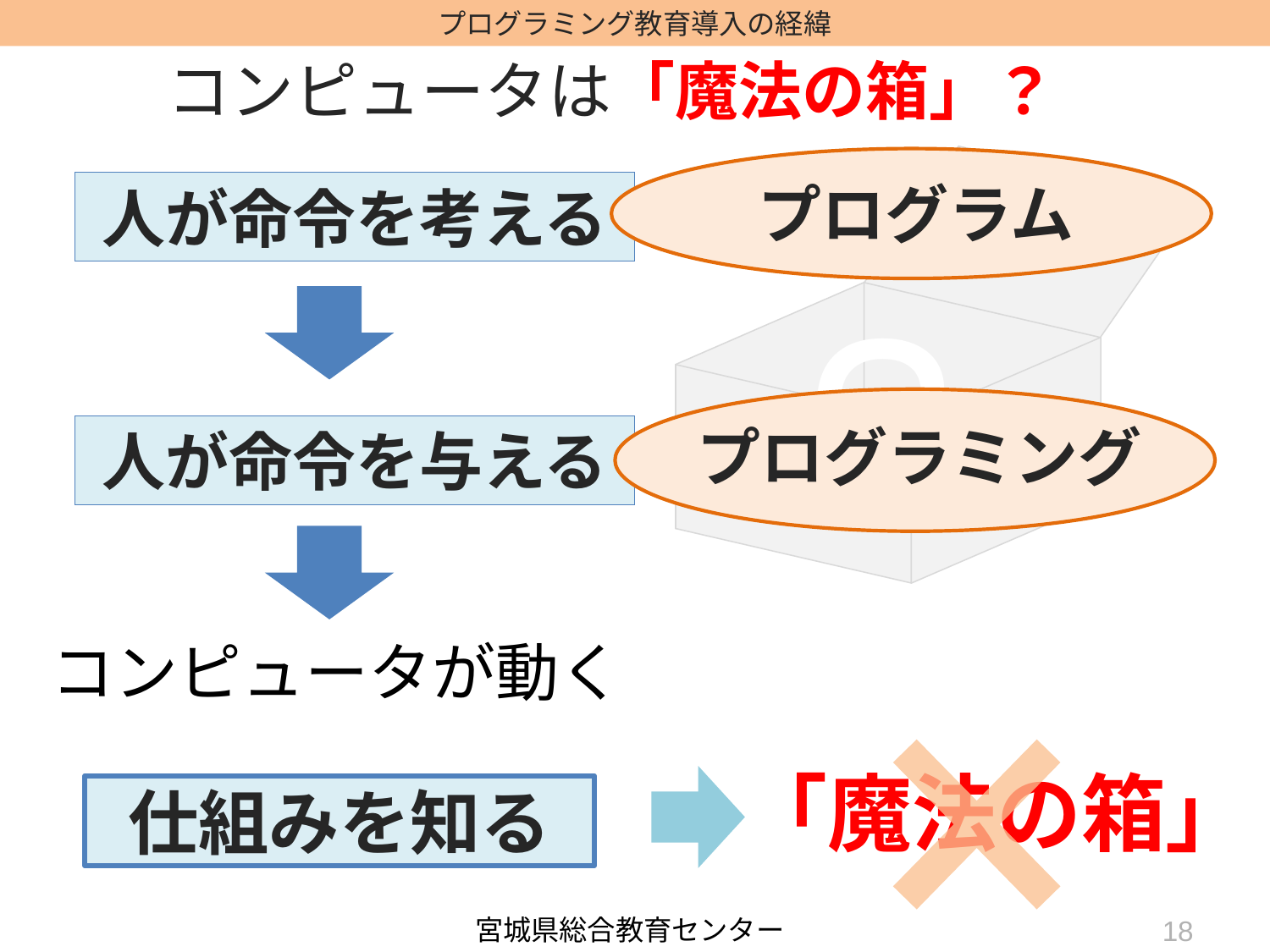

コンピュータは「魔法の箱」？

?
コンピュータが動く

「魔法の箱」

仕組みを知る

プログラム
人が命令を考える

プログラミング
人が命令を与える

18